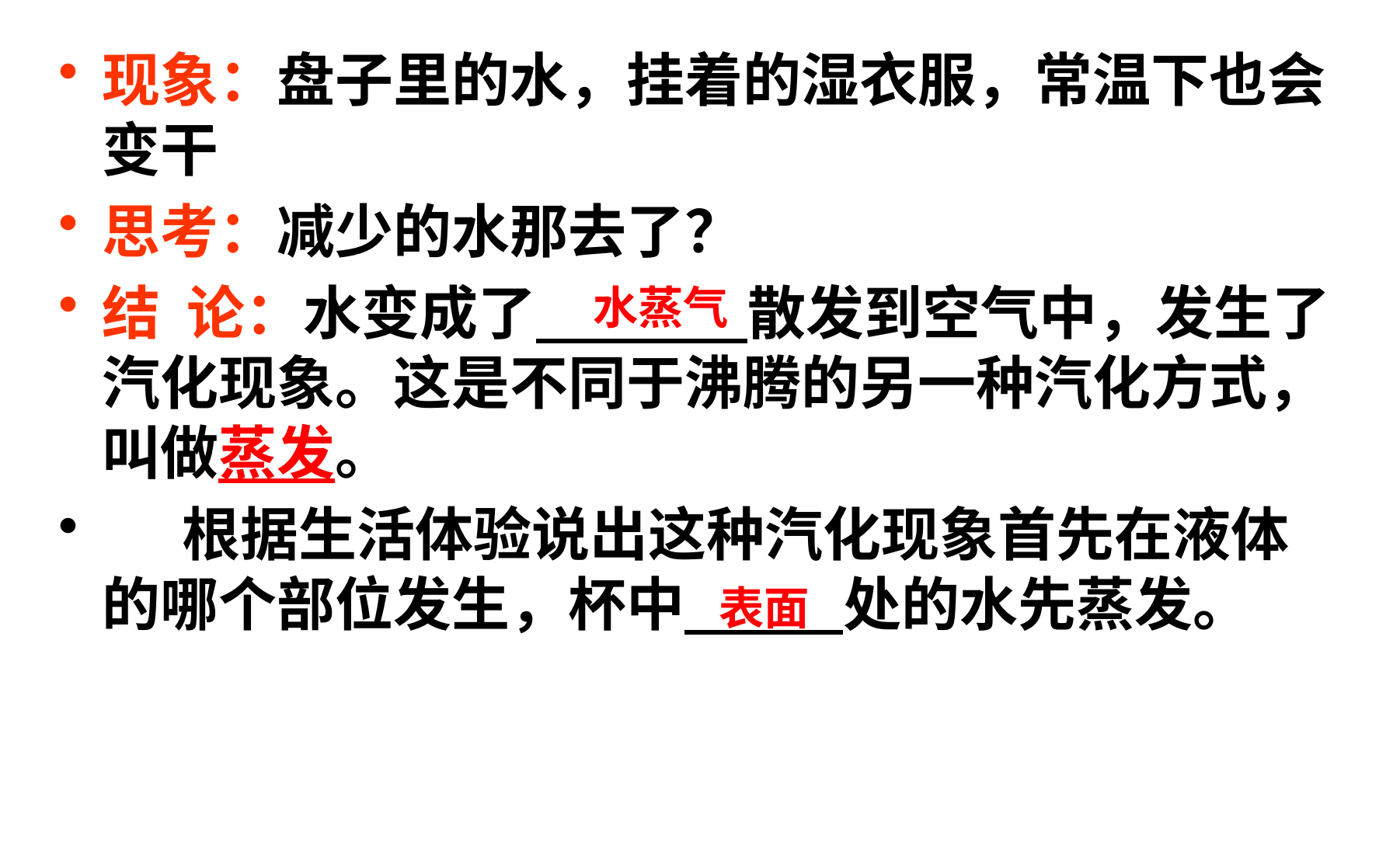

现象：盘子里的水，挂着的湿衣服，常温下也会变干
思考：减少的水那去了？
结  论：水变成了                散发到空气中，发生了汽化现象。这是不同于沸腾的另一种汽化方式，叫做蒸发。
     根据生活体验说出这种汽化现象首先在液体的哪个部位发生，杯中            处的水先蒸发。
水蒸气
表面